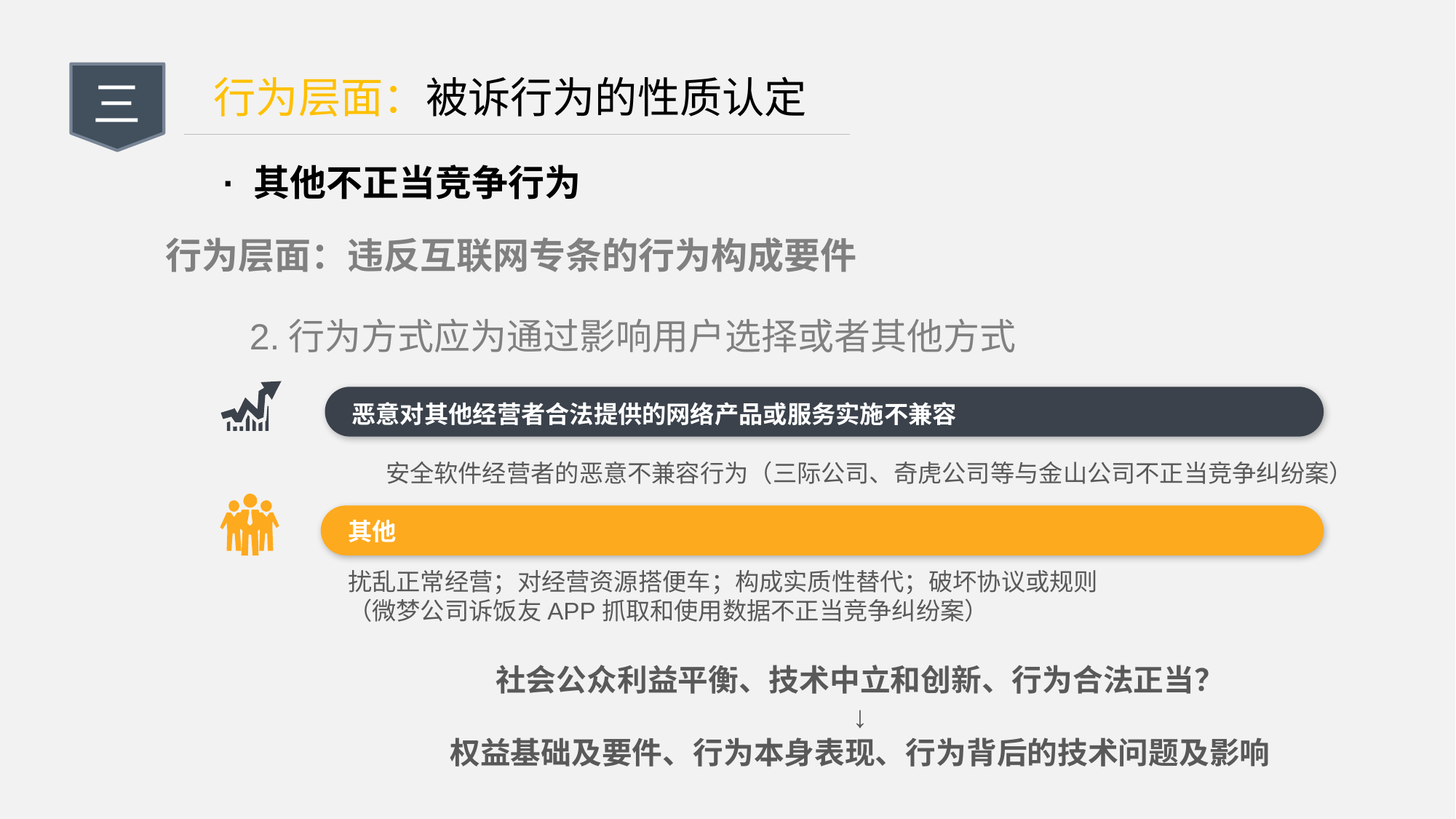

三
行为层面：被诉行为的性质认定
· 其他不正当竞争行为
行为层面：违反互联网专条的行为构成要件
2.行为方式应为通过影响用户选择或者其他方式

恶意对其他经营者合法提供的网络产品或服务实施不兼容
安全软件经营者的恶意不兼容行为（三际公司、奇虎公司等与金山公司不正当竞争纠纷案）

其他
扰乱正常经营；对经营资源搭便车；构成实质性替代；破坏协议或规则
（微梦公司诉饭友APP抓取和使用数据不正当竞争纠纷案）

社会公众利益平衡、技术中立和创新、行为合法正当？
↓
权益基础及要件、行为本身表现、行为背后的技术问题及影响